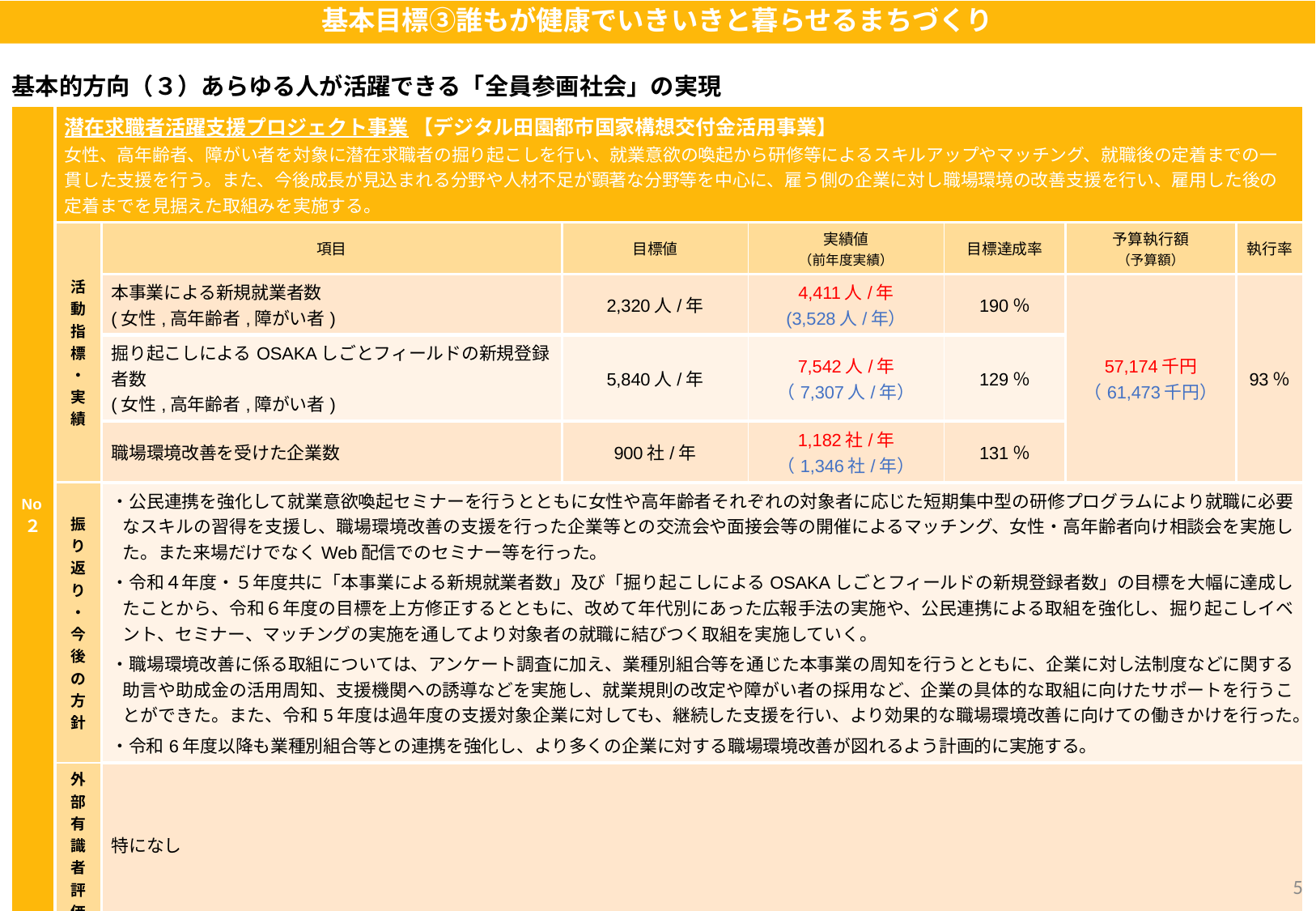

基本目標③誰もが健康でいきいきと暮らせるまちづくり
基本的方向（３）あらゆる人が活躍できる「全員参画社会」の実現
| No２ | 潜在求職者活躍支援プロジェクト事業 【デジタル田園都市国家構想交付金活用事業】 女性、高年齢者、障がい者を対象に潜在求職者の掘り起こしを行い、就業意欲の喚起から研修等によるスキルアップやマッチング、就職後の定着までの一貫した支援を行う。また、今後成長が見込まれる分野や人材不足が顕著な分野等を中心に、雇う側の企業に対し職場環境の改善支援を行い、雇用した後の定着までを見据えた取組みを実施する。 |  |  |  |  |  |  |
| --- | --- | --- | --- | --- | --- | --- | --- |
|  | 活動指標・実績 | 項目 | 目標値 | 実績値 （前年度実績） | 目標達成率 | 予算執行額 （予算額） | 執行率 |
|  |  | 本事業による新規就業者数 (女性,高年齢者,障がい者) | 2,320人/年 | 4,411人/年 (3,528人/年） | 190％ | 57,174千円 （61,473千円） | 93％ |
|  |  | 掘り起こしによるOSAKAしごとフィールドの新規登録者数 (女性,高年齢者,障がい者) | 5,840人/年 | 7,542人/年 （7,307人/年） | 129％ |  |  |
|  |  | 職場環境改善を受けた企業数 | 900社/年 | 1,182社/年 （1,346社/年） | 131％ |  |  |
|  | 振り返り・ 今後の方針 | ・公民連携を強化して就業意欲喚起セミナーを行うとともに女性や高年齢者それぞれの対象者に応じた短期集中型の研修プログラムにより就職に必要なスキルの習得を支援し、職場環境改善の支援を行った企業等との交流会や面接会等の開催によるマッチング、女性・高年齢者向け相談会を実施した。また来場だけでなくWeb配信でのセミナー等を行った。 ・令和４年度・５年度共に「本事業による新規就業者数」及び「掘り起こしによるOSAKAしごとフィールドの新規登録者数」の目標を大幅に達成したことから、令和６年度の目標を上方修正するとともに、改めて年代別にあった広報手法の実施や、公民連携による取組を強化し、掘り起こしイベント、セミナー、マッチングの実施を通してより対象者の就職に結びつく取組を実施していく。 ・職場環境改善に係る取組については、アンケート調査に加え、業種別組合等を通じた本事業の周知を行うとともに、企業に対し法制度などに関する助言や助成金の活用周知、支援機関への誘導などを実施し、就業規則の改定や障がい者の採用など、企業の具体的な取組に向けたサポートを行うことができた。また、令和5年度は過年度の支援対象企業に対しても、継続した支援を行い、より効果的な職場環境改善に向けての働きかけを行った。 ・令和6年度以降も業種別組合等との連携を強化し、より多くの企業に対する職場環境改善が図れるよう計画的に実施する。 |  |  |  |  |  |
|  | 外部有識者 評価 | 特になし |  |  |  |  |  |
5